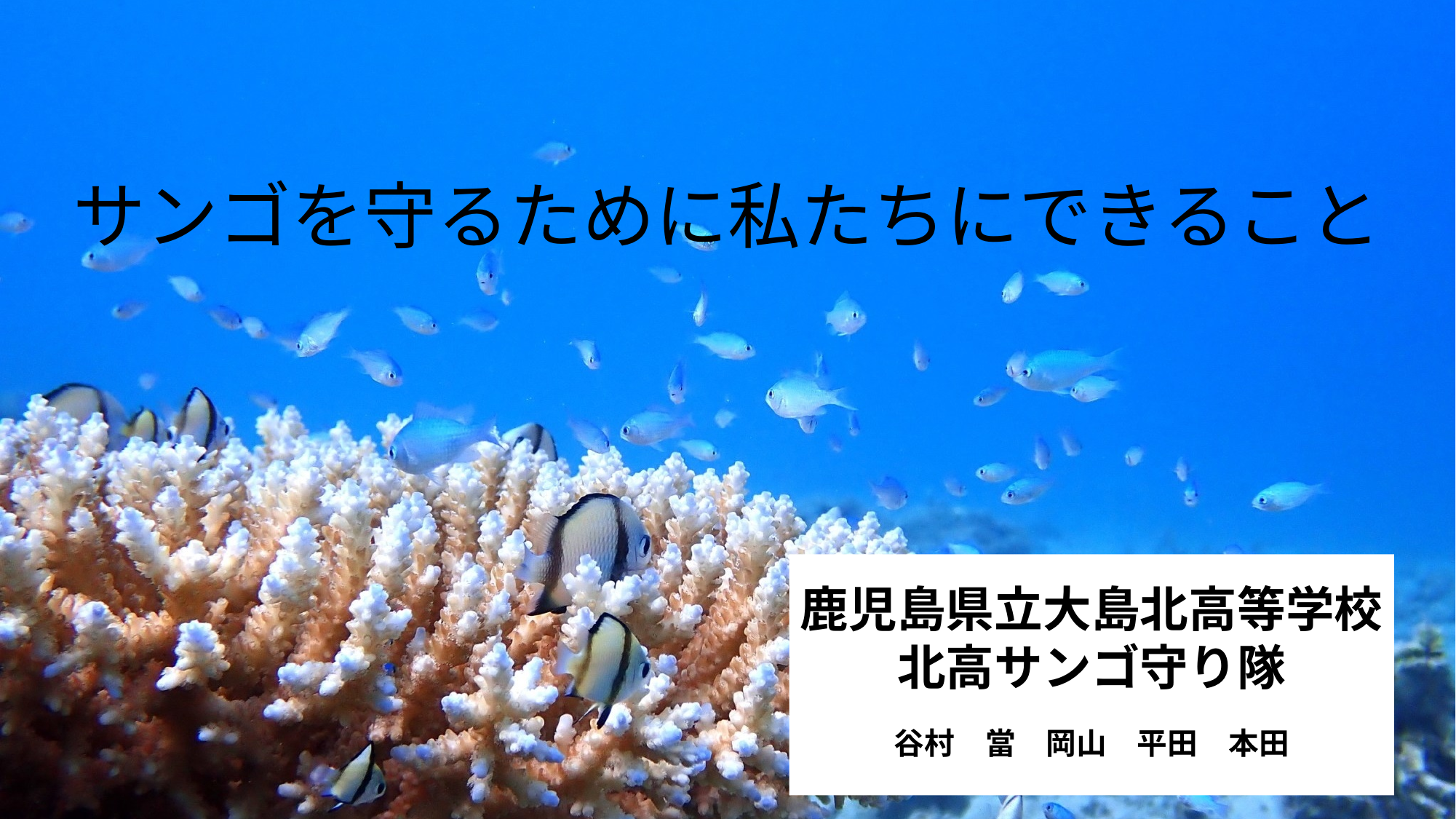

サンゴを守るために私たちにできること

鹿児島県立大島北高等学校
北高サンゴ守り隊

谷村　當　岡山　平田　本田